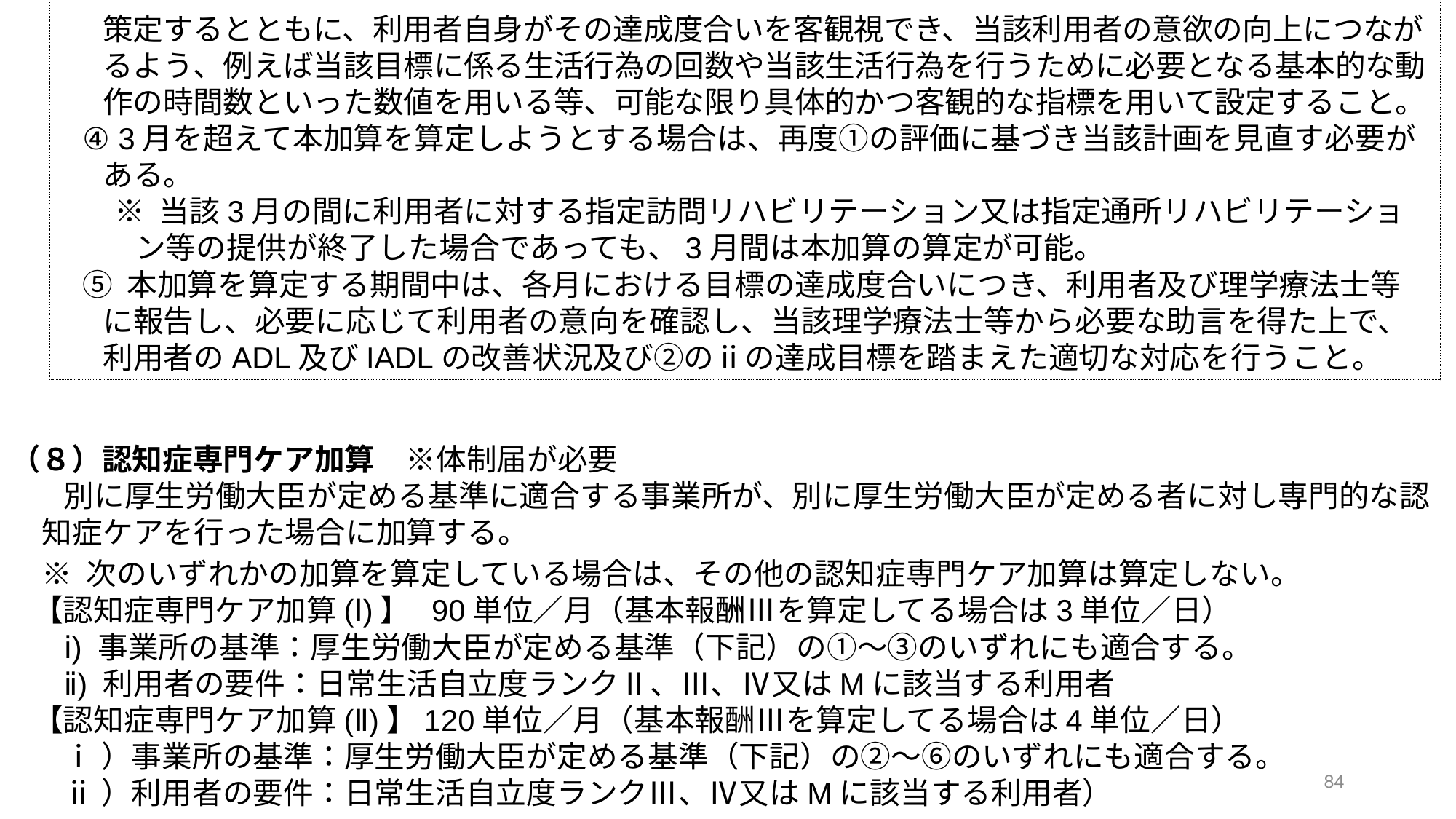

策定するとともに、利用者自身がその達成度合いを客観視でき、当該利用者の意欲の向上につながるよう、例えば当該目標に係る生活行為の回数や当該生活行為を行うために必要となる基本的な動作の時間数といった数値を用いる等、可能な限り具体的かつ客観的な指標を用いて設定すること。
④ 3月を超えて本加算を算定しようとする場合は、再度①の評価に基づき当該計画を見直す必要がある。
※ 当該3月の間に利用者に対する指定訪問リハビリテーション又は指定通所リハビリテーション等の提供が終了した場合であっても、3月間は本加算の算定が可能。
⑤ 本加算を算定する期間中は、各月における目標の達成度合いにつき、利用者及び理学療法士等に報告し、必要に応じて利用者の意向を確認し、当該理学療法士等から必要な助言を得た上で、利用者のADL及びIADLの改善状況及び②のⅱの達成目標を踏まえた適切な対応を行うこと。
（８）認知症専門ケア加算　※体制届が必要
別に厚生労働大臣が定める基準に適合する事業所が、別に厚生労働大臣が定める者に対し専門的な認知症ケアを行った場合に加算する。

※ 次のいずれかの加算を算定している場合は、その他の認知症専門ケア加算は算定しない。
【認知症専門ケア加算(Ⅰ)】  90単位／月（基本報酬Ⅲを算定してる場合は3単位／日）
ⅰ) 事業所の基準：厚生労働大臣が定める基準（下記）の①～③のいずれにも適合する。
ⅱ) 利用者の要件：日常生活自立度ランクⅡ、Ⅲ、Ⅳ又はMに該当する利用者
【認知症専門ケア加算(Ⅱ)】120単位／月（基本報酬Ⅲを算定してる場合は4単位／日）
ⅰ）事業所の基準：厚生労働大臣が定める基準（下記）の②～⑥のいずれにも適合する。
ⅱ）利用者の要件：日常生活自立度ランクⅢ、Ⅳ又はMに該当する利用者）
84